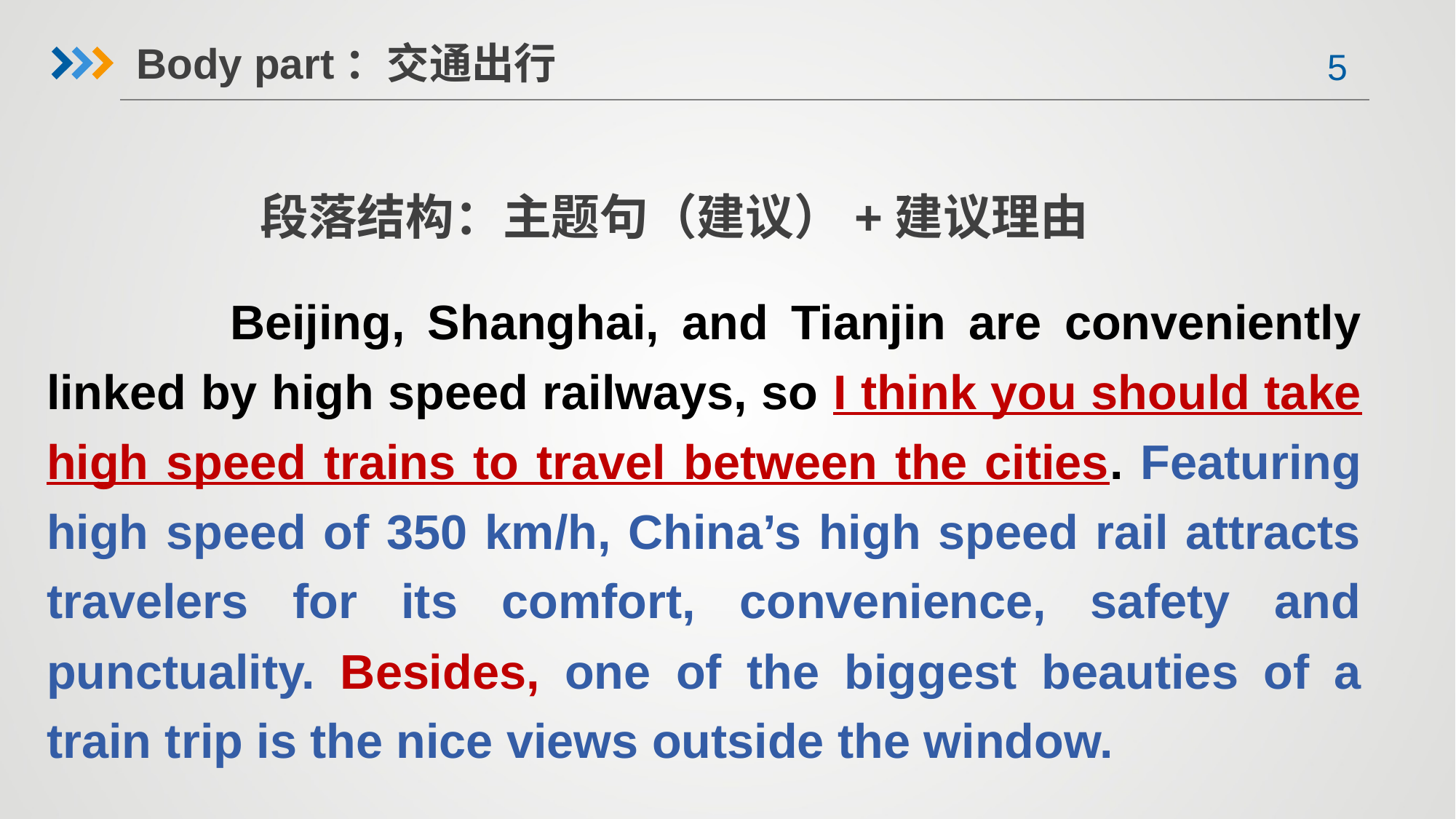

Body part：交通出行
段落结构：主题句（建议）+建议理由
        Beijing, Shanghai, and Tianjin are conveniently linked by high speed railways, so I think you should take high speed trains to travel between the cities. Featuring high speed of 350 km/h, China’s high speed rail attracts travelers for its comfort, convenience, safety and punctuality. Besides, one of the biggest beauties of a train trip is the nice views outside the window.